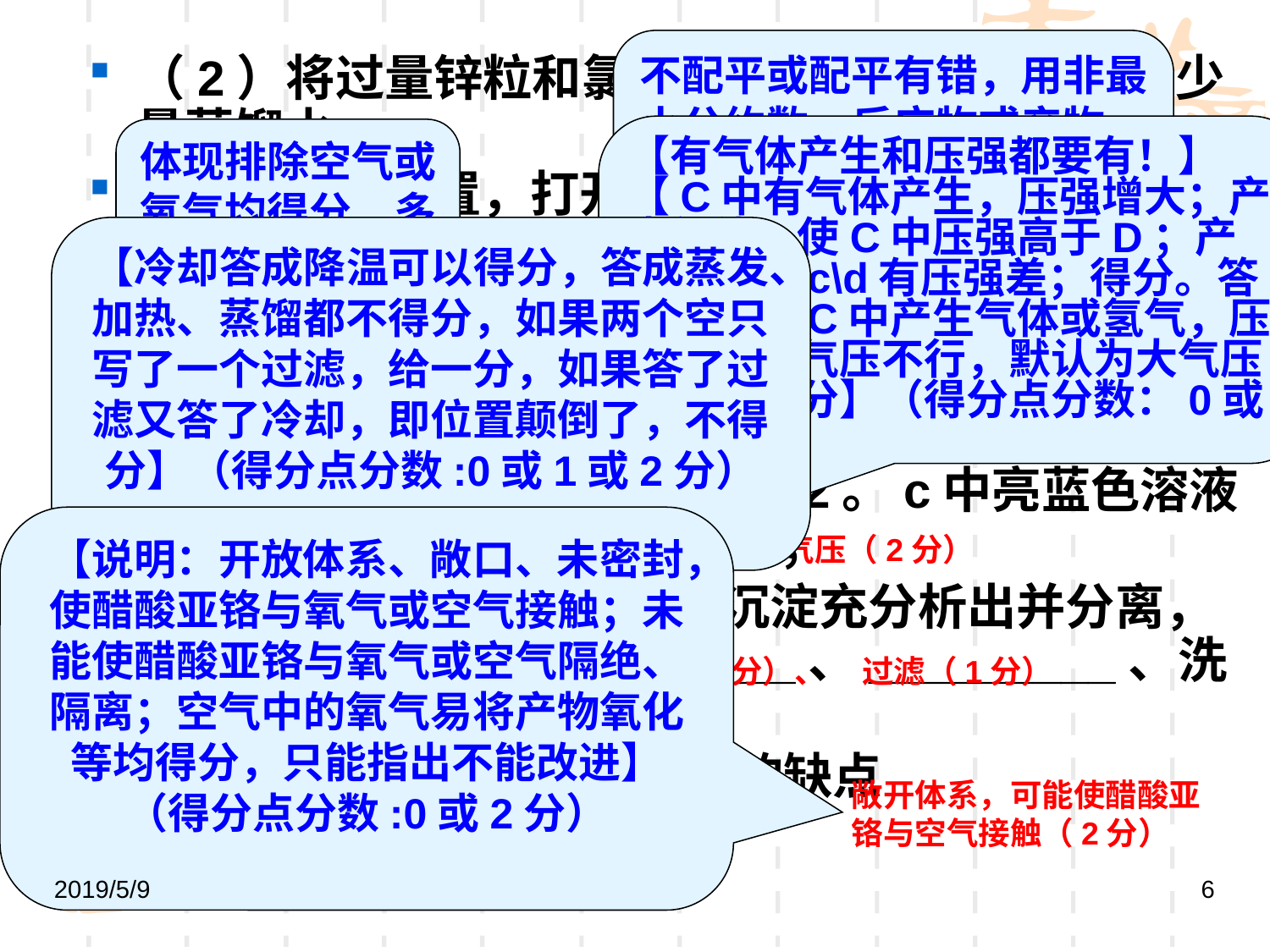

不配平或配平有错，用非最小公约数，反应物或产物，不全均不得分，写= 、----、→可以得分
（2）将过量锌粒和氯化铬固体置于c中，加入少量蒸馏水，
按图连接好装置，打开K1、K2，关闭K3。
①c中溶液由绿色逐渐变为亮蓝色，该反应的离子方程式为_________。
②同时c中有气体产生，该气体的作用是_____________。
（3）打开K3，关闭K1和K2。c中亮蓝色溶液流入d，其原因是________；
d中析出砖红色沉淀。为使沉淀充分析出并分离，需采用的操作是___________、_________、洗涤、干燥。
（4）指出装置d可能存在的缺点___________。

【有气体产生和压强都要有！】【C中有气体产生，压强增大；产生气体，使C中压强高于D；产生气体，c\d有压强差；得分。答案中体现C中产生气体或氢气，压强大】【气压不行，默认为大气压强，不得分】（得分点分数：0或2）
体现排除空气或氧气均得分，多写不管
【冷却答成降温可以得分，答成蒸发、加热、蒸馏都不得分，如果两个空只写了一个过滤，给一分，如果答了过滤又答了冷却，即位置颠倒了，不得分】（得分点分数:0或1或2分）

Zn+2Cr3+=2Cr2++Zn2+ （2分）
排除C中空气（2分）
【说明：开放体系、敞口、未密封，使醋酸亚铬与氧气或空气接触；未能使醋酸亚铬与氧气或空气隔绝、隔离；空气中的氧气易将产物氧化等均得分，只能指出不能改进】（得分点分数:0或2分）
c中产生H2使压强大于大气压（2分）
（冰浴）冷却（1分）、     过滤（1分）
敞开体系，可能使醋酸亚铬与空气接触（2分）
2019/5/9
6